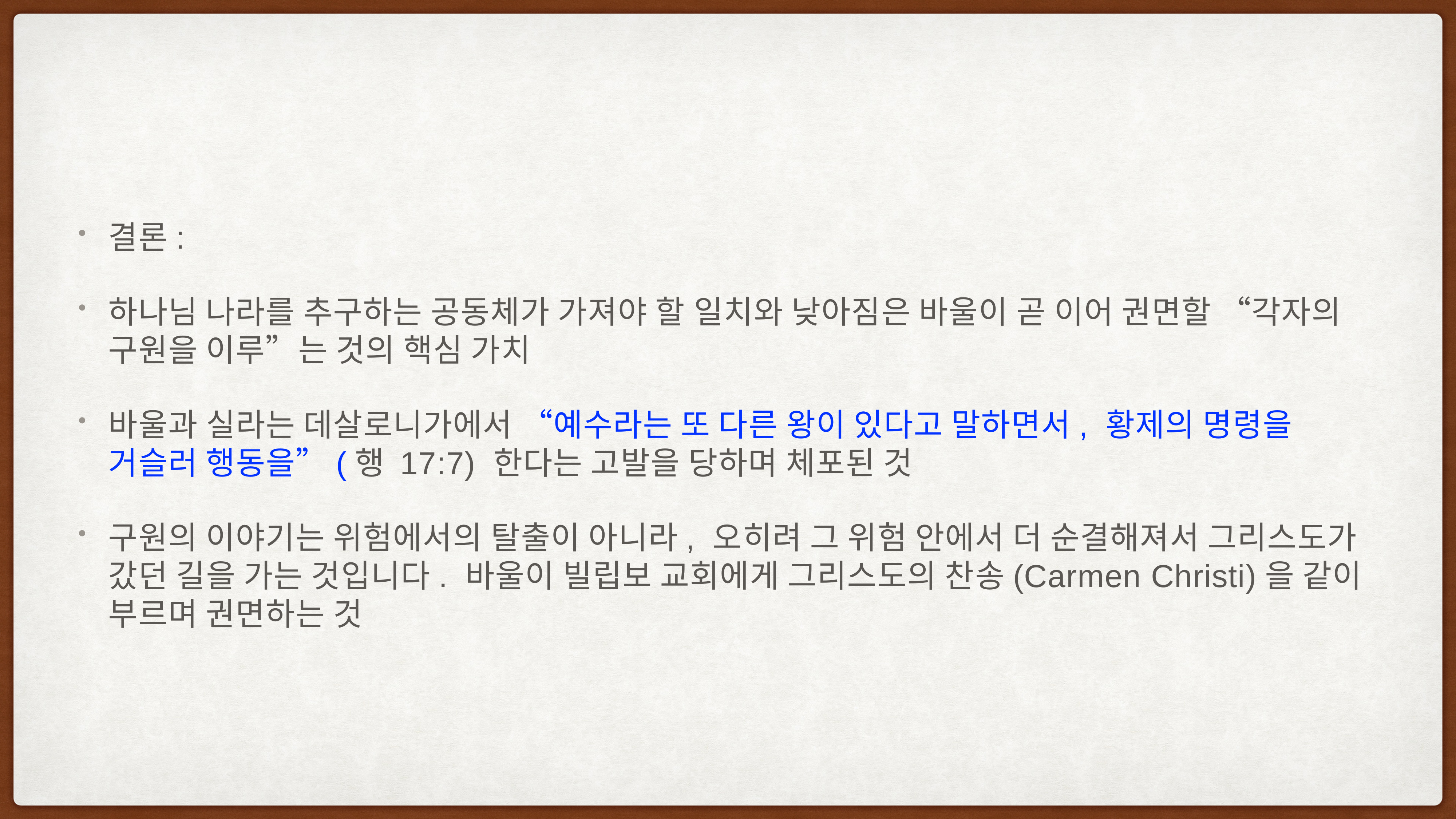

결론:
하나님 나라를 추구하는 공동체가 가져야 할 일치와 낮아짐은 바울이 곧 이어 권면할 “각자의 구원을 이루”는 것의 핵심 가치
바울과 실라는 데살로니가에서 “예수라는 또 다른 왕이 있다고 말하면서, 황제의 명령을 거슬러 행동을”(행 17:7) 한다는 고발을 당하며 체포된 것
구원의 이야기는 위험에서의 탈출이 아니라, 오히려 그 위험 안에서 더 순결해져서 그리스도가 갔던 길을 가는 것입니다. 바울이 빌립보 교회에게 그리스도의 찬송(Carmen Christi)을 같이 부르며 권면하는 것